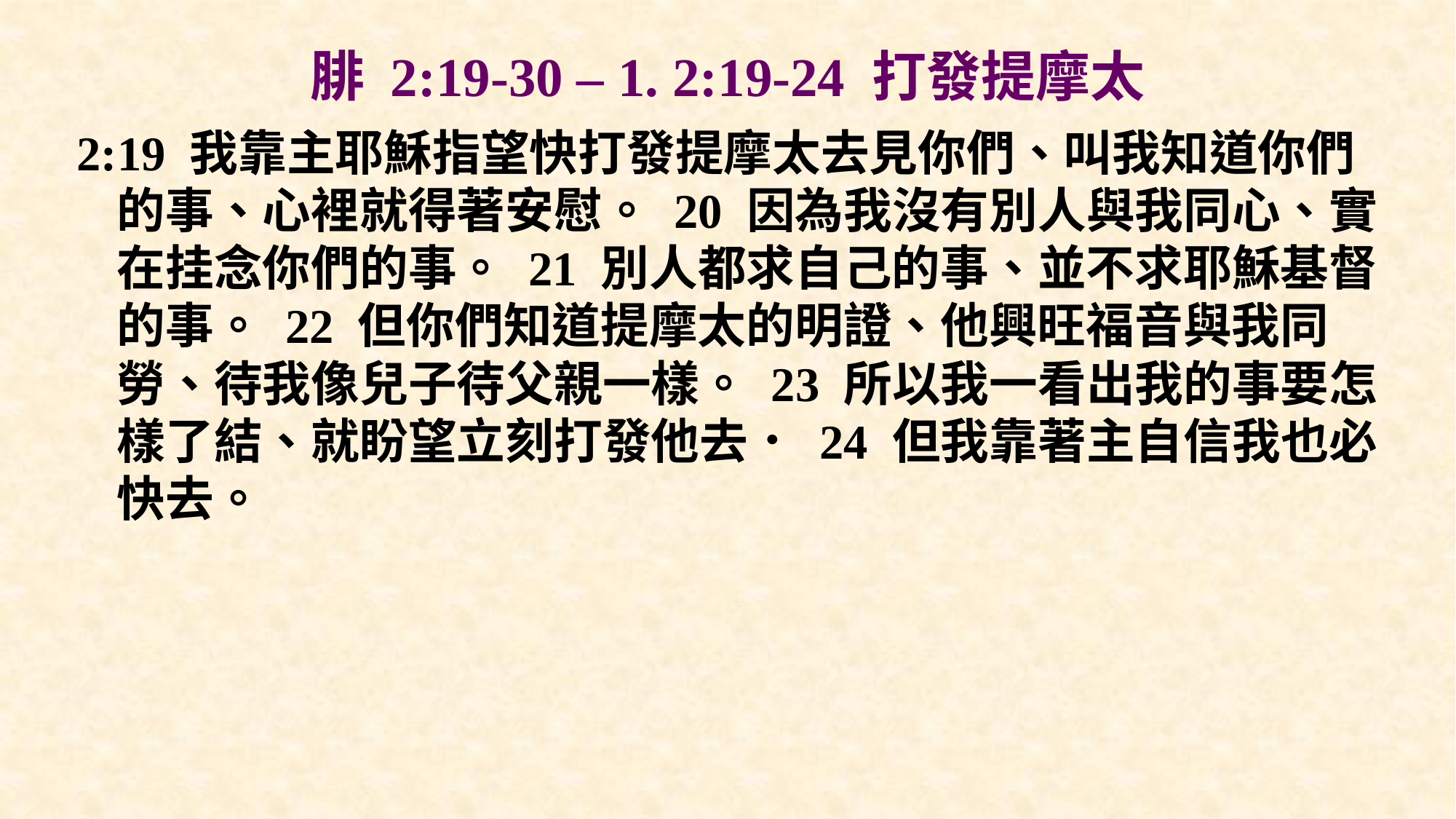

# 腓 2:19-30 – 1. 2:19-24 打發提摩太
2:19 我靠主耶穌指望快打發提摩太去見你們、叫我知道你們的事、心裡就得著安慰。 20 因為我沒有別人與我同心、實在挂念你們的事。 21 別人都求自己的事、並不求耶穌基督的事。 22 但你們知道提摩太的明證、他興旺福音與我同勞、待我像兒子待父親一樣。 23 所以我一看出我的事要怎樣了結、就盼望立刻打發他去． 24 但我靠著主自信我也必快去。